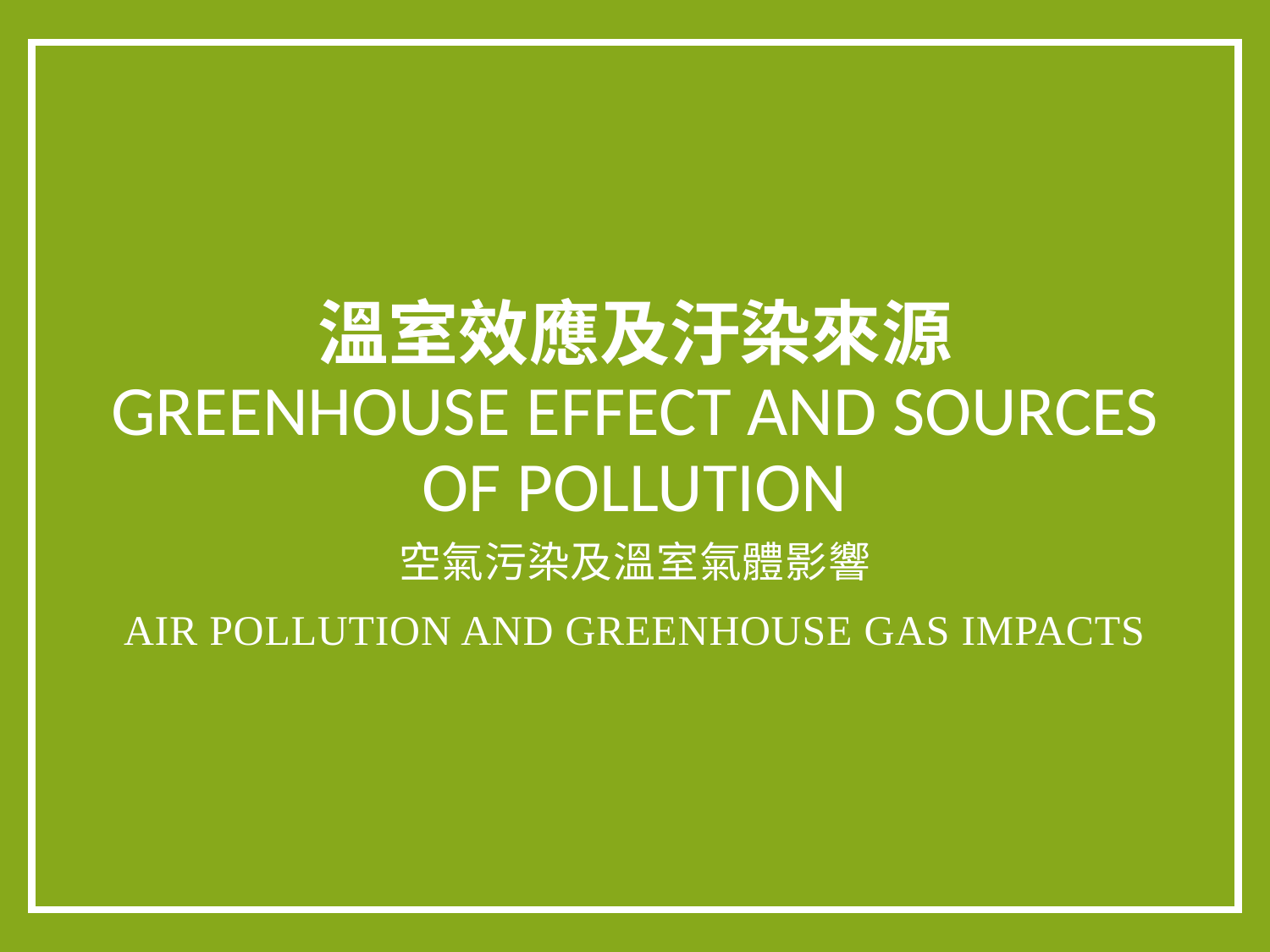

# 溫室效應及汙染來源 Greenhouse effect and sources of pollution
空氣污染及溫室氣體影響
Air pollution and greenhouse gas impacts